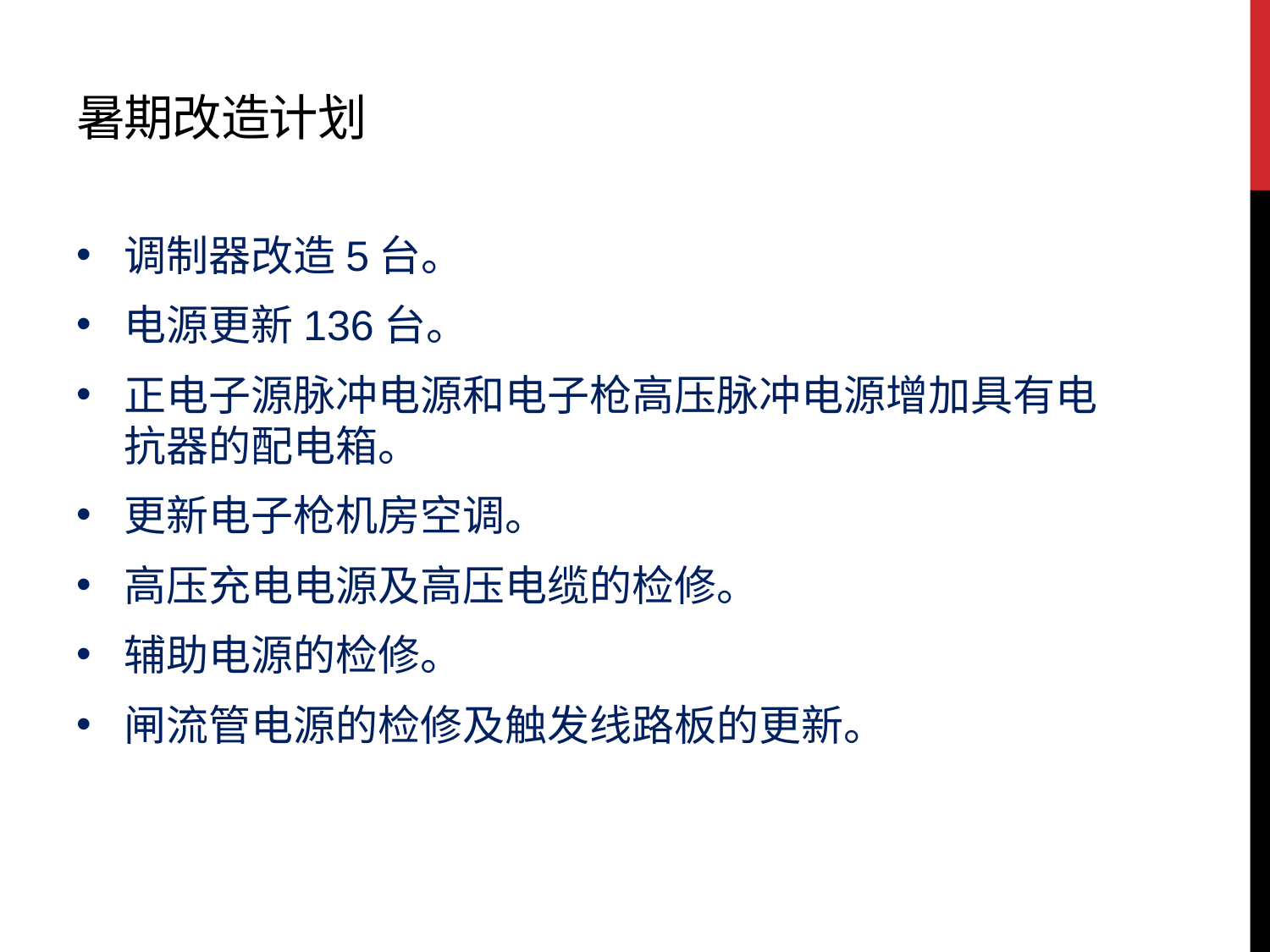

# 暑期改造计划
调制器改造5台。
电源更新136台。
正电子源脉冲电源和电子枪高压脉冲电源增加具有电抗器的配电箱。
更新电子枪机房空调。
高压充电电源及高压电缆的检修。
辅助电源的检修。
闸流管电源的检修及触发线路板的更新。